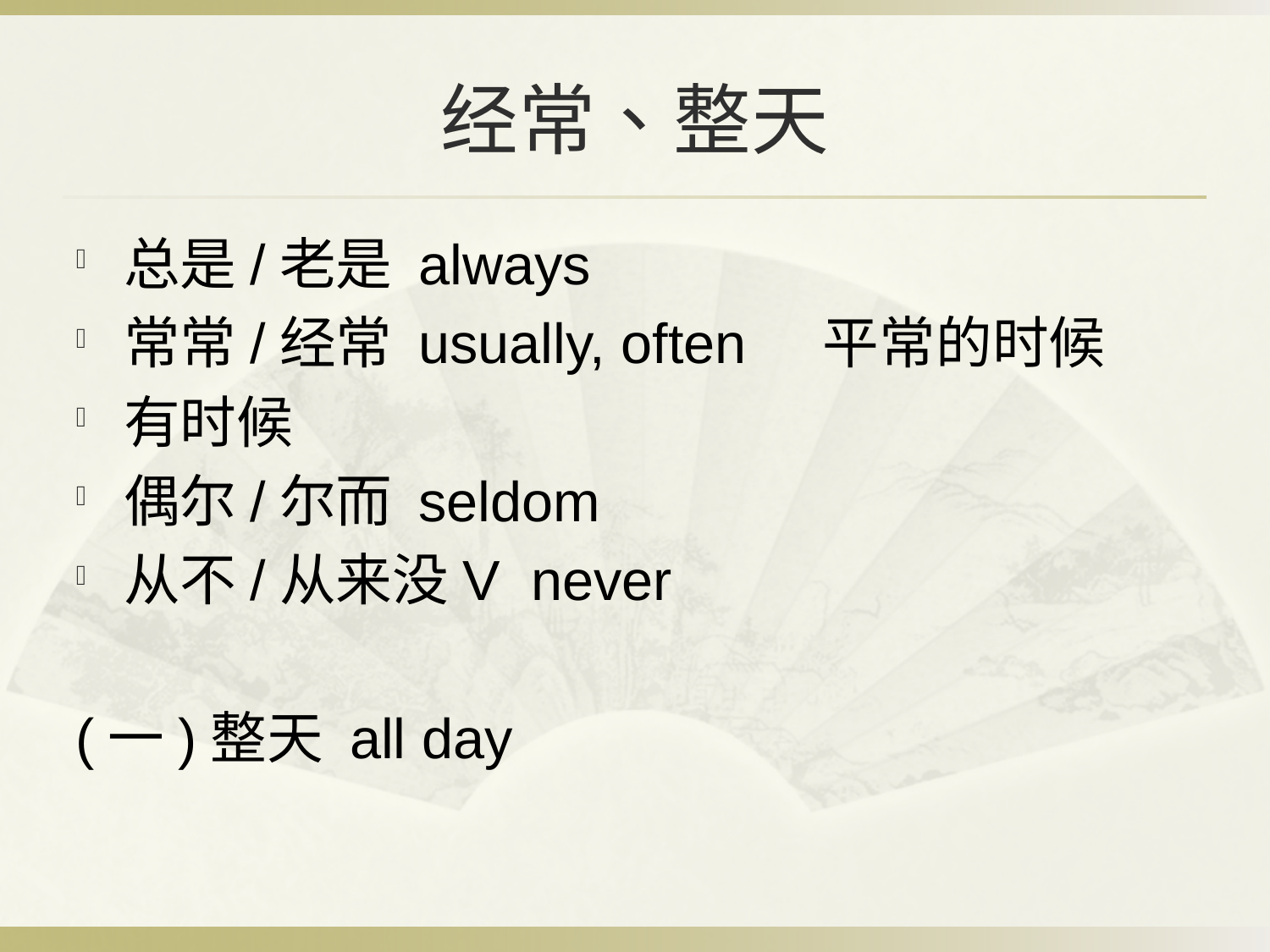

# 经常、整天
总是/老是 always
常常/经常 usually, often    平常的时候
有时候
偶尔/尔而 seldom
从不/从来没V  never

(一)整天 all day